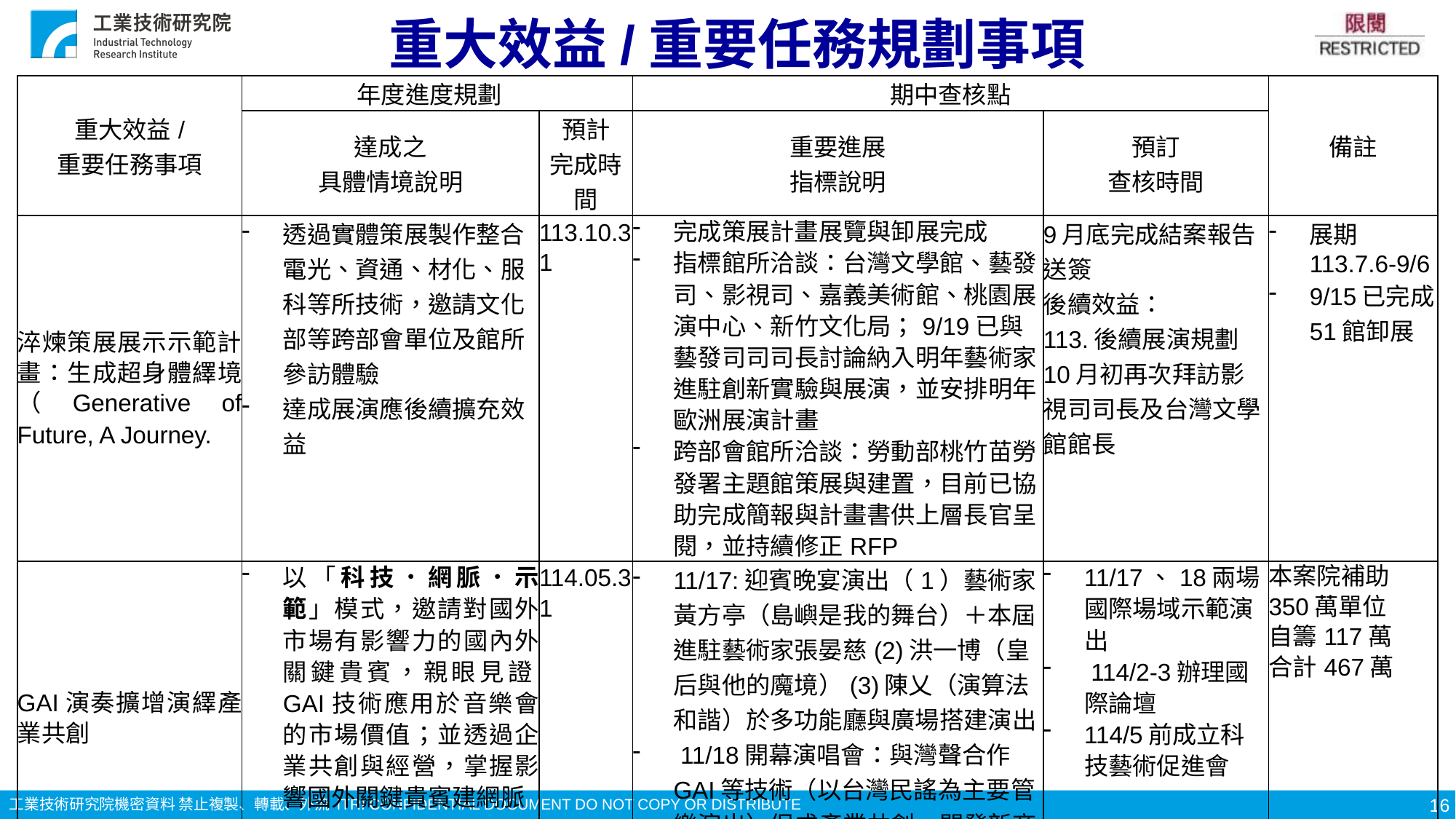

# 重大效益/重要任務規劃事項
| 重大效益/ 重要任務事項 | 年度進度規劃 |  | 期中查核點 |  | 備註 |
| --- | --- | --- | --- | --- | --- |
|  | 達成之 具體情境說明 | 預計 完成時間 | 重要進展 指標說明 | 預訂 查核時間 |  |
| 淬煉策展展示示範計畫：生成超身體繹境（Generative of Future, A Journey. | 透過實體策展製作整合電光、資通、材化、服科等所技術，邀請文化部等跨部會單位及館所參訪體驗 達成展演應後續擴充效益 | 113.10.31 | 完成策展計畫展覽與卸展完成 指標館所洽談：台灣文學館、藝發司、影視司、嘉義美術館、桃園展演中心、新竹文化局；9/19已與藝發司司司長討論納入明年藝術家進駐創新實驗與展演，並安排明年歐洲展演計畫 跨部會館所洽談：勞動部桃竹苗勞發署主題館策展與建置，目前已協助完成簡報與計畫書供上層長官呈閱，並持續修正RFP | 9月底完成結案報告送簽 後續效益： 113.後續展演規劃 10月初再次拜訪影視司司長及台灣文學館館長 | 展期113.7.6-9/6 9/15已完成51館卸展 |
| GAI演奏擴增演繹產業共創 | 以「科技．網脈．示範」模式，邀請對國外市場有影響力的國內外關鍵貴賓，親眼見證GAI技術應用於音樂會的市場價值；並透過企業共創與經營，掌握影響國外關鍵貴賓建網脈 | 114.05.31 | 11/17:迎賓晚宴演出（1）藝術家黃方亭（島嶼是我的舞台）＋本屆進駐藝術家張晏慈(2)洪一博（皇后與他的魔境）(3)陳乂（演算法和諧）於多功能廳與廣場搭建演出 11/18開幕演唱會：與灣聲合作GAI等技術（以台灣民謠為主要管樂演出）促成產業共創，開發新商模 | 11/17、18兩場國際場域示範演出 114/2-3辦理國際論壇 114/5前成立科技藝術促進會 | 本案院補助350萬單位自籌117萬合計467萬 |
16